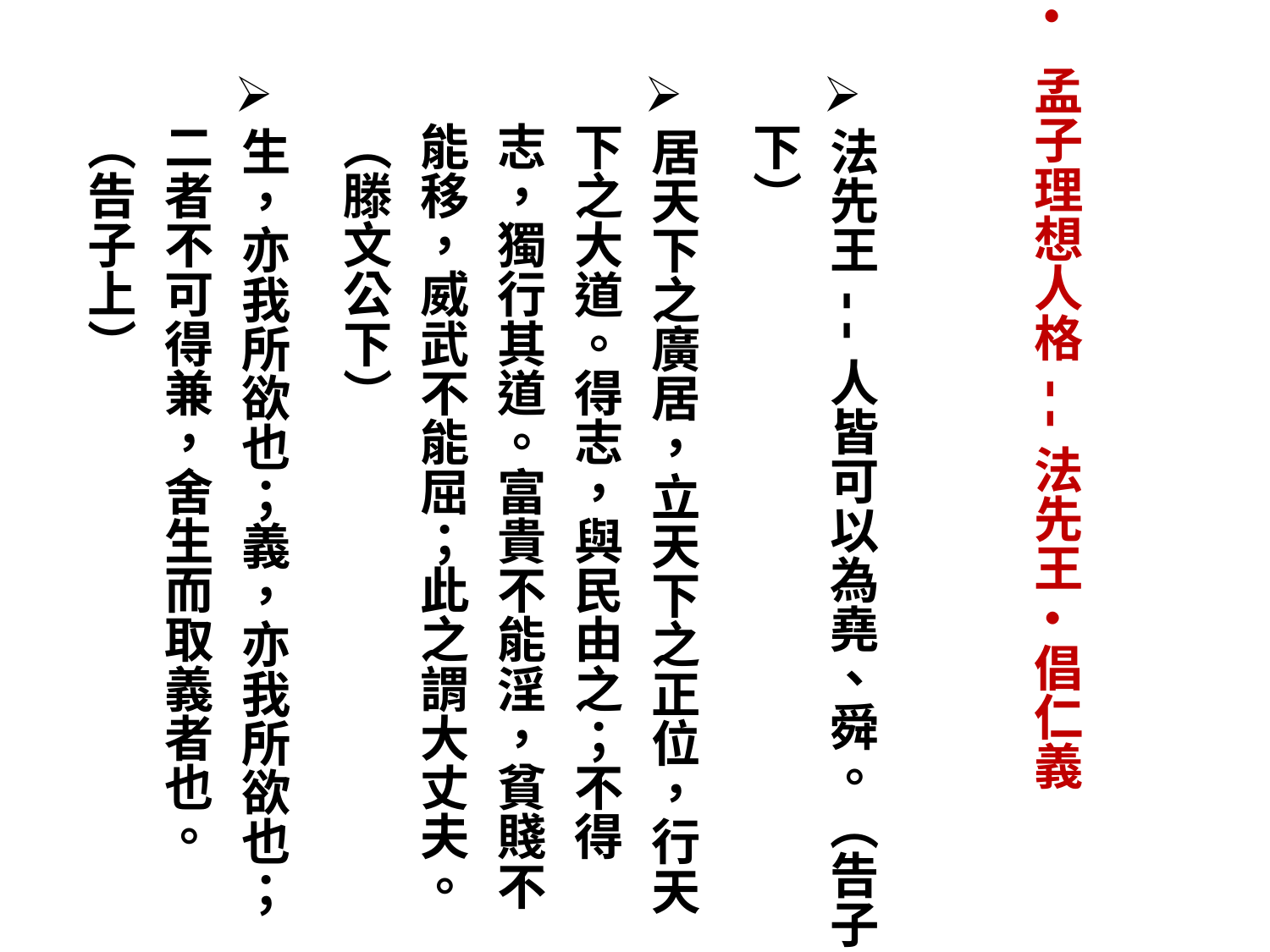

孟子理想人格--法先王‧倡仁義

法先王--人皆可以為堯、舜。（告子下）
居天下之廣居，立天下之正位，行天下之大道。得志，與民由之；不得志，獨行其道。富貴不能淫，貧賤不能移，威武不能屈；此之謂大丈夫。（滕文公下）
生，亦我所欲也；義，亦我所欲也；二者不可得兼，舍生而取義者也。（告子上）